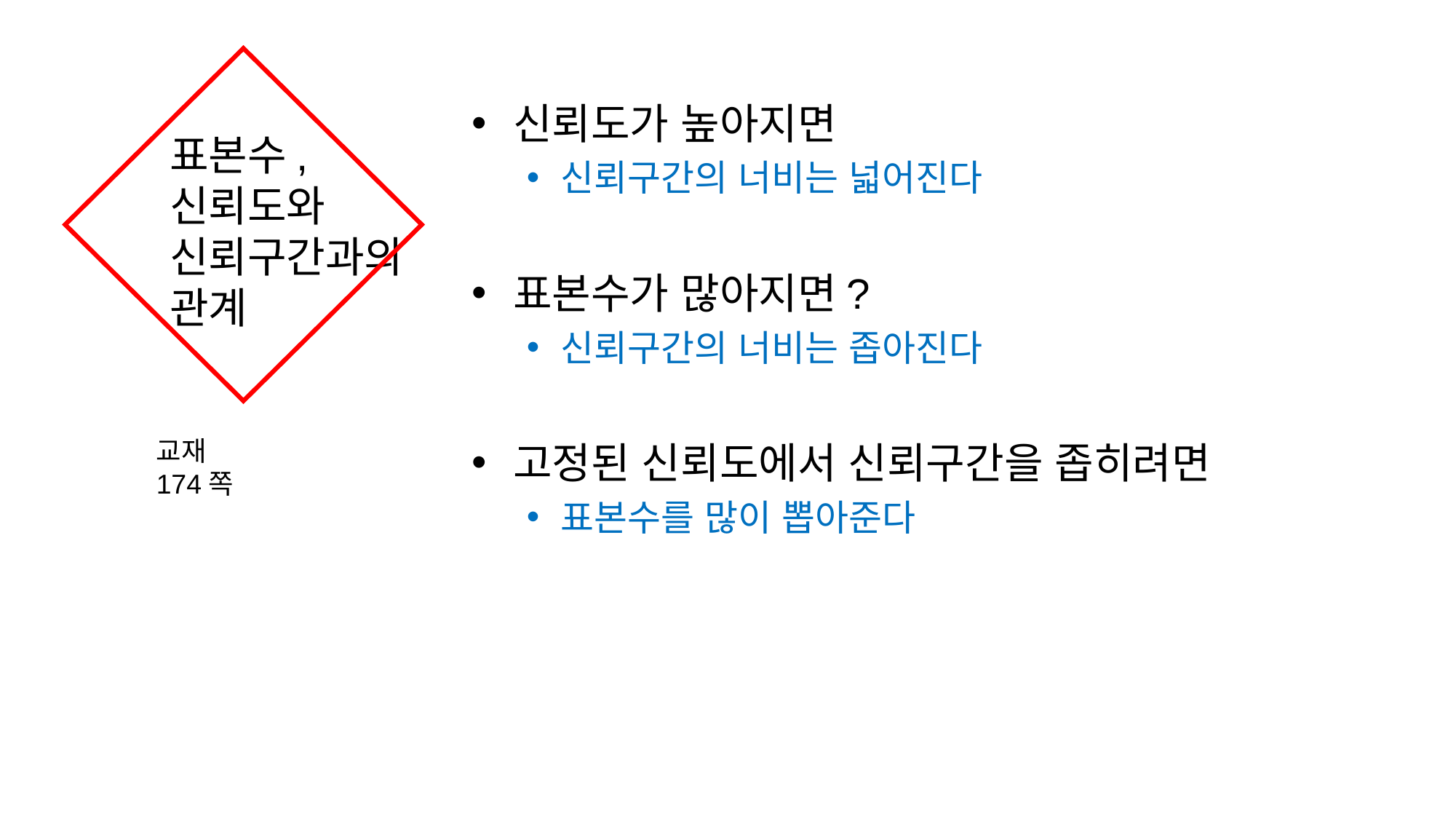

신뢰도가 높아지면
신뢰구간의 너비는 넓어진다

표본수가 많아지면?
신뢰구간의 너비는 좁아진다

고정된 신뢰도에서 신뢰구간을 좁히려면
표본수를 많이 뽑아준다
# 표본수, 신뢰도와 신뢰구간과의 관계
교재
174쪽